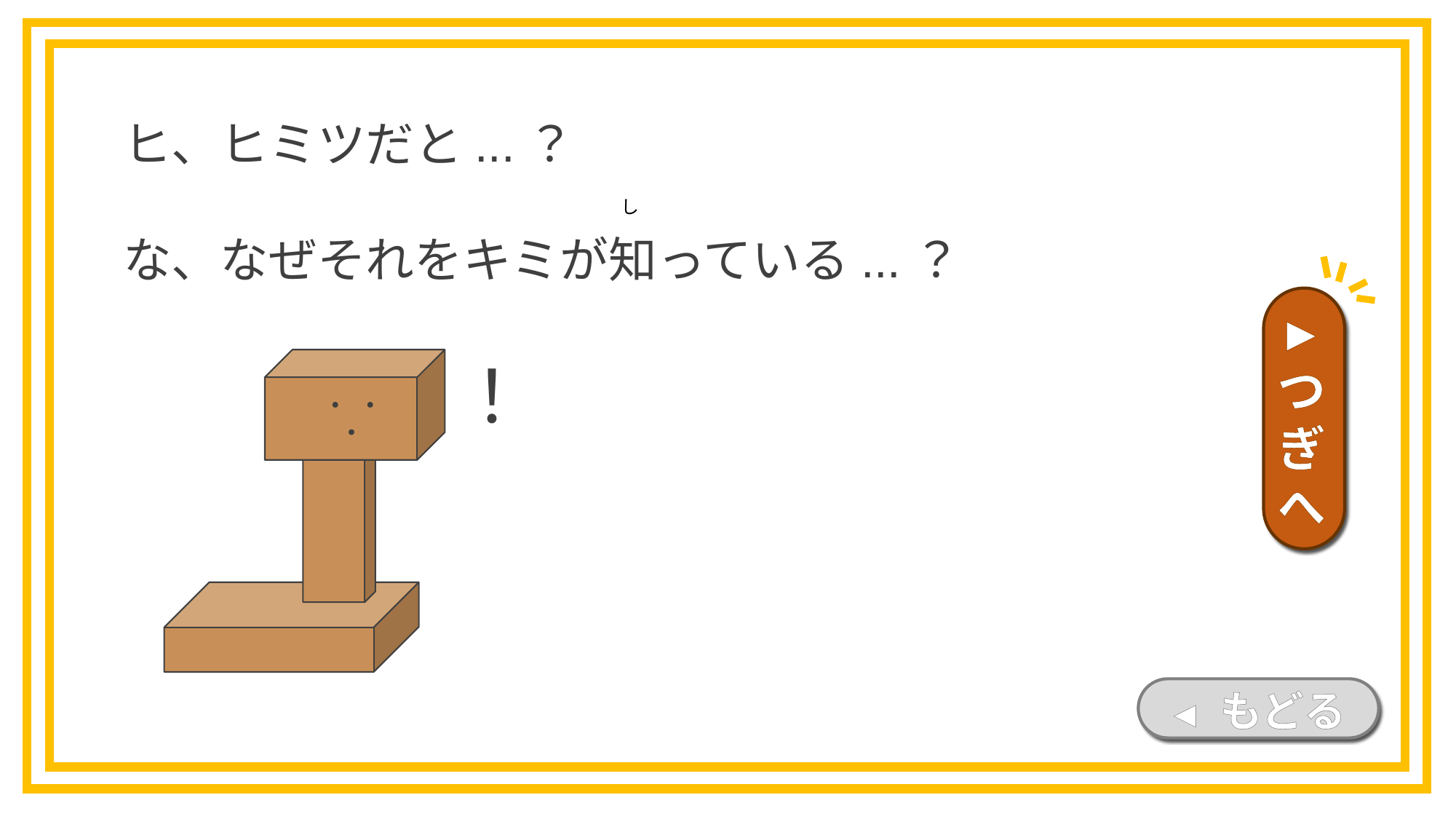

ヒ、ヒミツだと...？
な、なぜそれをキミが知っている...？
し
！
►つぎへ

◄ もどる